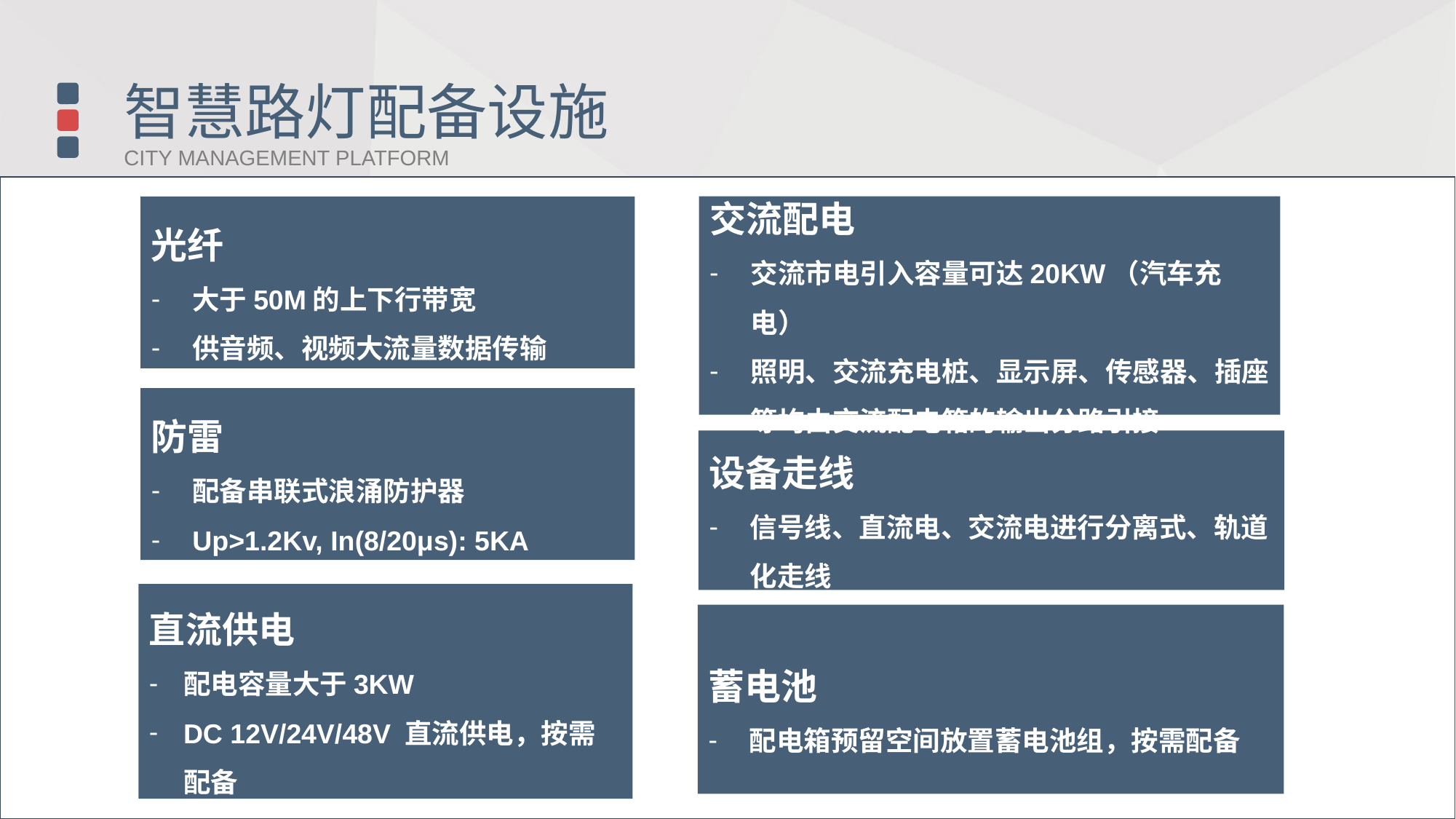

智慧路灯配备设施
CITY MANAGEMENT PLATFORM

交流配电
交流市电引入容量可达20KW（汽车充电）
照明、交流充电桩、显示屏、传感器、插座等均由交流配电箱的输出分路引接
光纤
大于50M的上下行带宽
供音频、视频大流量数据传输
防雷
配备串联式浪涌防护器
Up>1.2Kv, In(8/20μs): 5KA
设备走线
信号线、直流电、交流电进行分离式、轨道化走线
直流供电
配电容量大于3KW
DC 12V/24V/48V 直流供电，按需配备
蓄电池
配电箱预留空间放置蓄电池组，按需配备